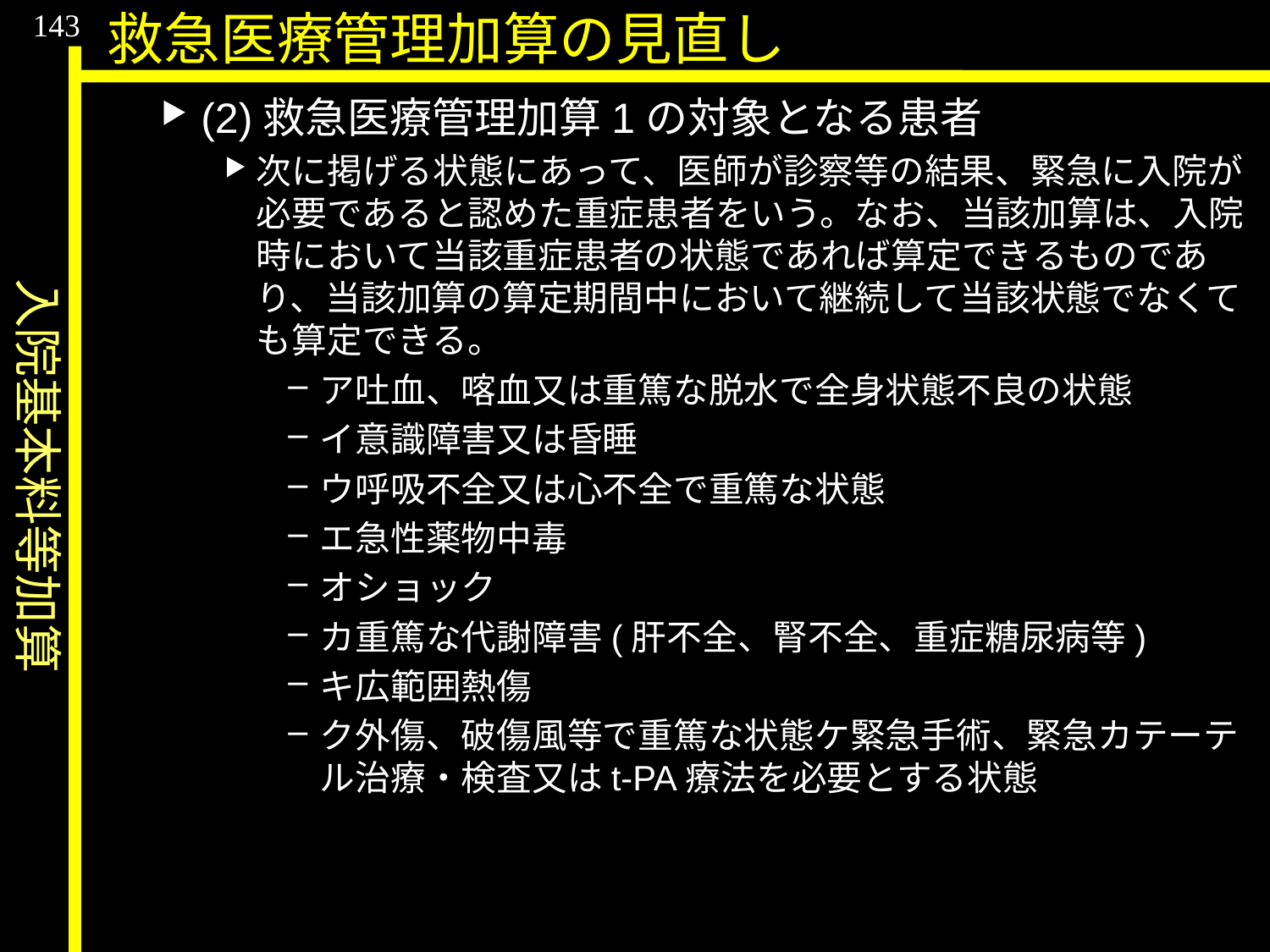

入院基本料等加算
143
救急医療管理加算の見直し

(2)救急医療管理加算1の対象となる患者
次に掲げる状態にあって、医師が診察等の結果、緊急に入院が必要であると認めた重症患者をいう。なお、当該加算は、入院時において当該重症患者の状態であれば算定できるものであり、当該加算の算定期間中において継続して当該状態でなくても算定できる。
ア吐血、喀血又は重篤な脱水で全身状態不良の状態
イ意識障害又は昏睡
ウ呼吸不全又は心不全で重篤な状態
エ急性薬物中毒
オショック
カ重篤な代謝障害(肝不全、腎不全、重症糖尿病等)
キ広範囲熱傷
ク外傷、破傷風等で重篤な状態ケ緊急手術、緊急カテーテル治療・検査又はt-PA療法を必要とする状態